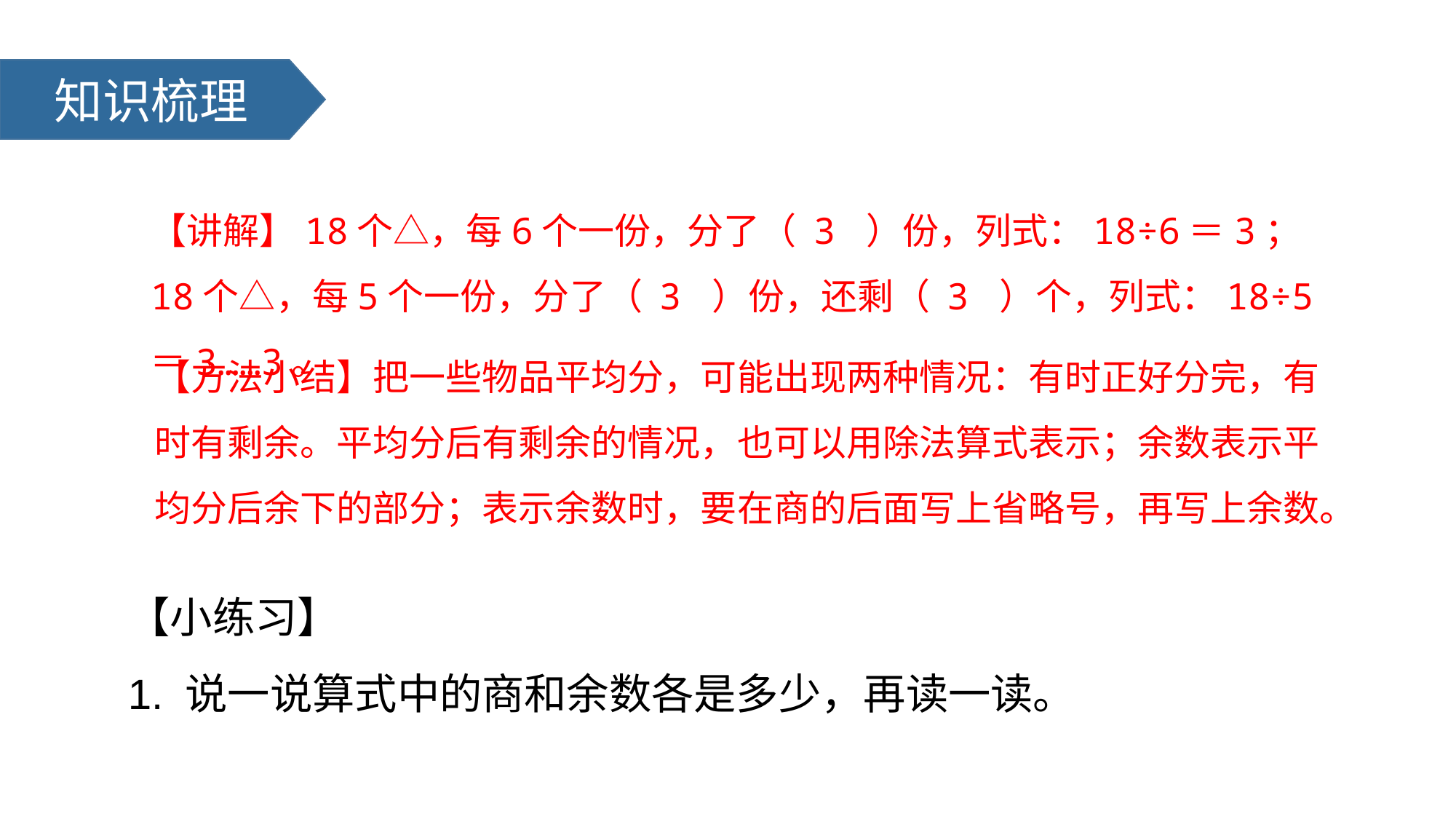

知识梳理
【讲解】18个△，每6个一份，分了（ 3 ）份，列式：18÷6＝3；18个△，每5个一份，分了（ 3 ）份，还剩（ 3 ）个，列式：18÷5＝3……3。
【方法小结】把一些物品平均分，可能出现两种情况：有时正好分完，有时有剩余。平均分后有剩余的情况，也可以用除法算式表示；余数表示平均分后余下的部分；表示余数时，要在商的后面写上省略号，再写上余数。
【小练习】
1. 说一说算式中的商和余数各是多少，再读一读。